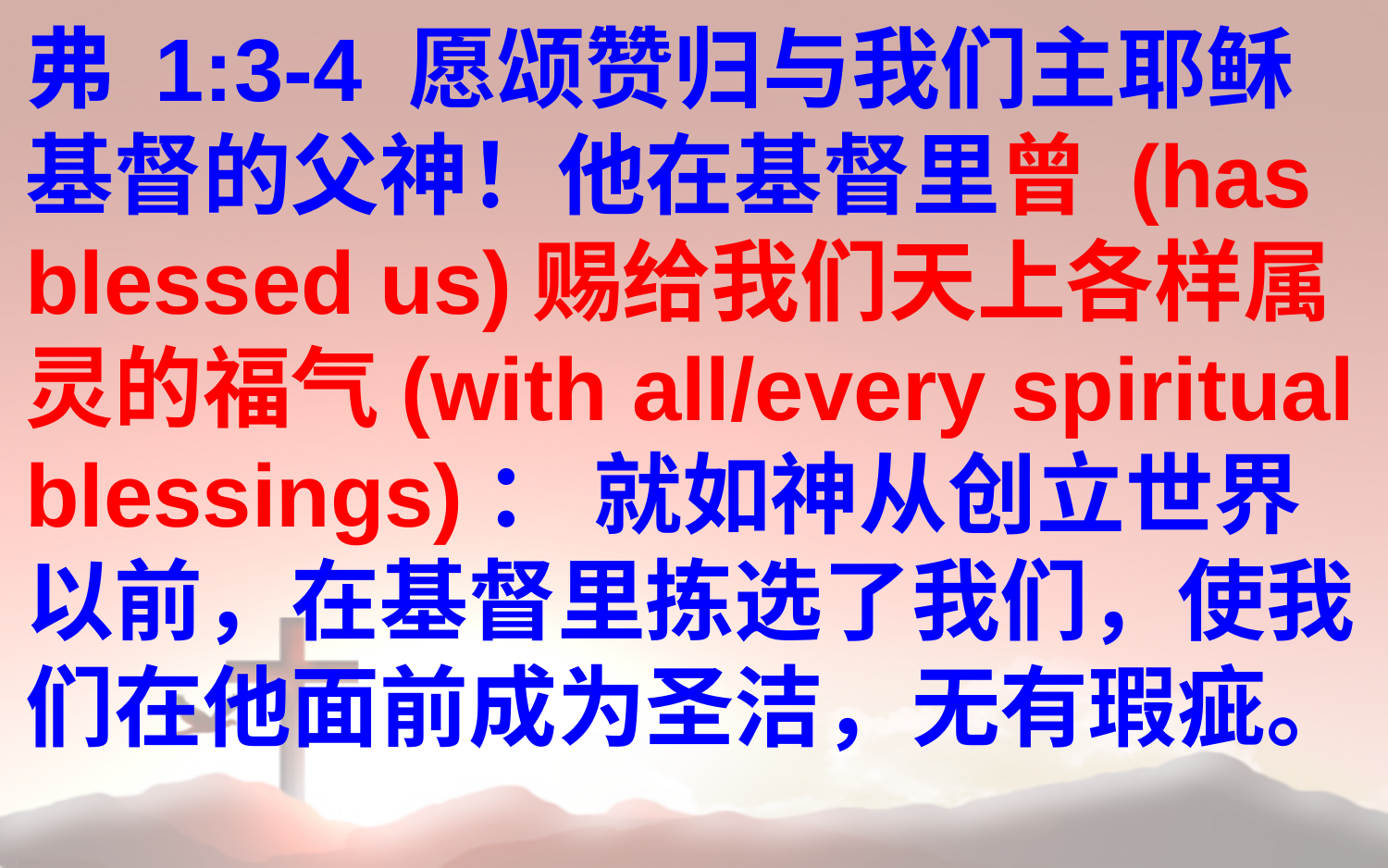

弗 1:3-4 愿颂赞归与我们主耶稣基督的父神！他在基督里曾 (has blessed us)赐给我们天上各样属灵的福气(with all/every spiritual blessings)： 就如神从创立世界以前，在基督里拣选了我们，使我们在他面前成为圣洁，无有瑕疵。